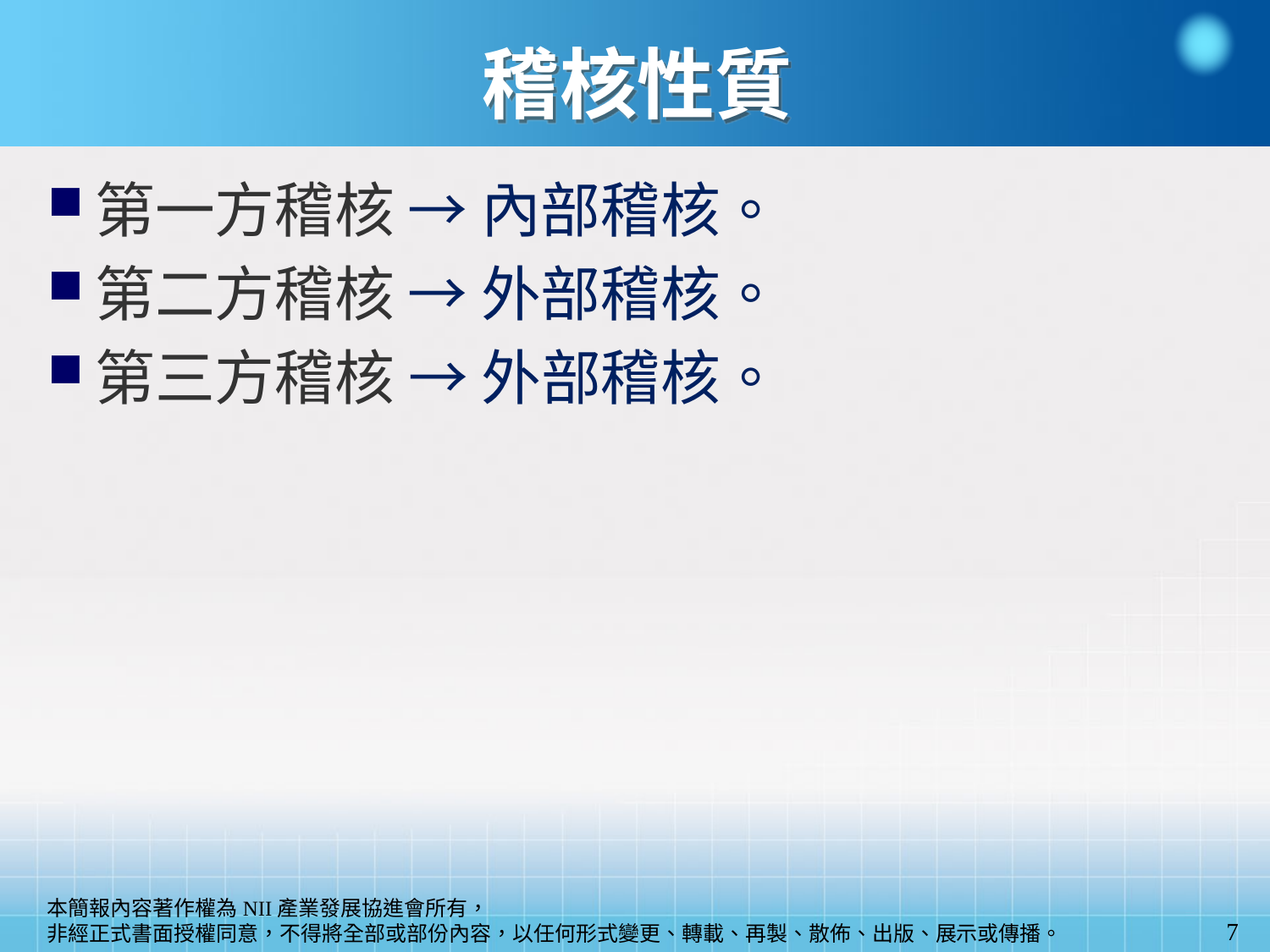

# 稽核性質
第一方稽核 → 內部稽核。
第二方稽核 → 外部稽核。
第三方稽核 → 外部稽核。
7